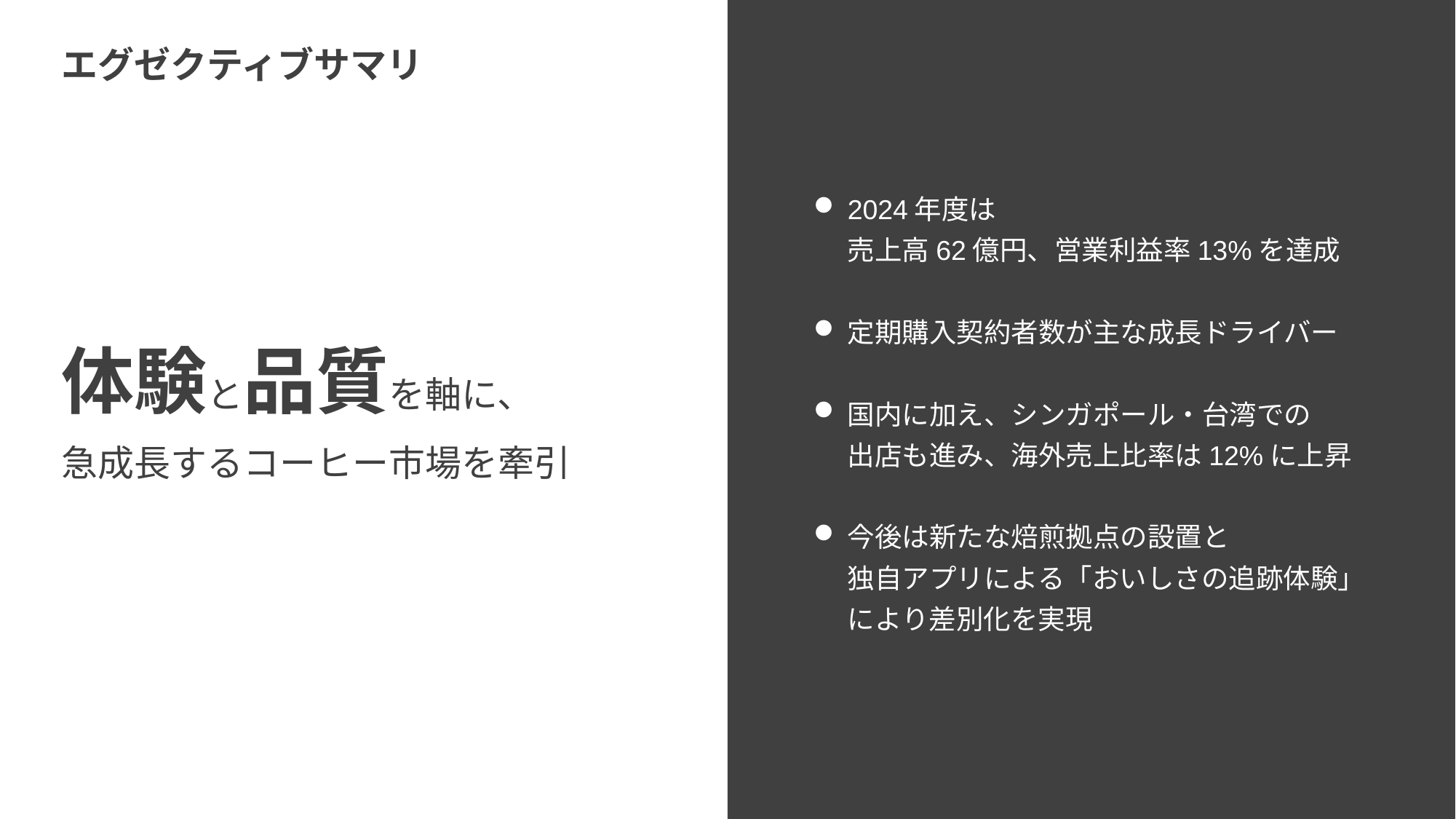

2024年度は
売上高62億円、営業利益率13%を達成

定期購入契約者数が主な成長ドライバー

国内に加え、シンガポール・台湾での
出店も進み、海外売上比率は12%に上昇

今後は新たな焙煎拠点の設置と
独自アプリによる「おいしさの追跡体験」
により差別化を実現
エグゼクティブサマリ
体験と品質を軸に、
急成長するコーヒー市場を牽引